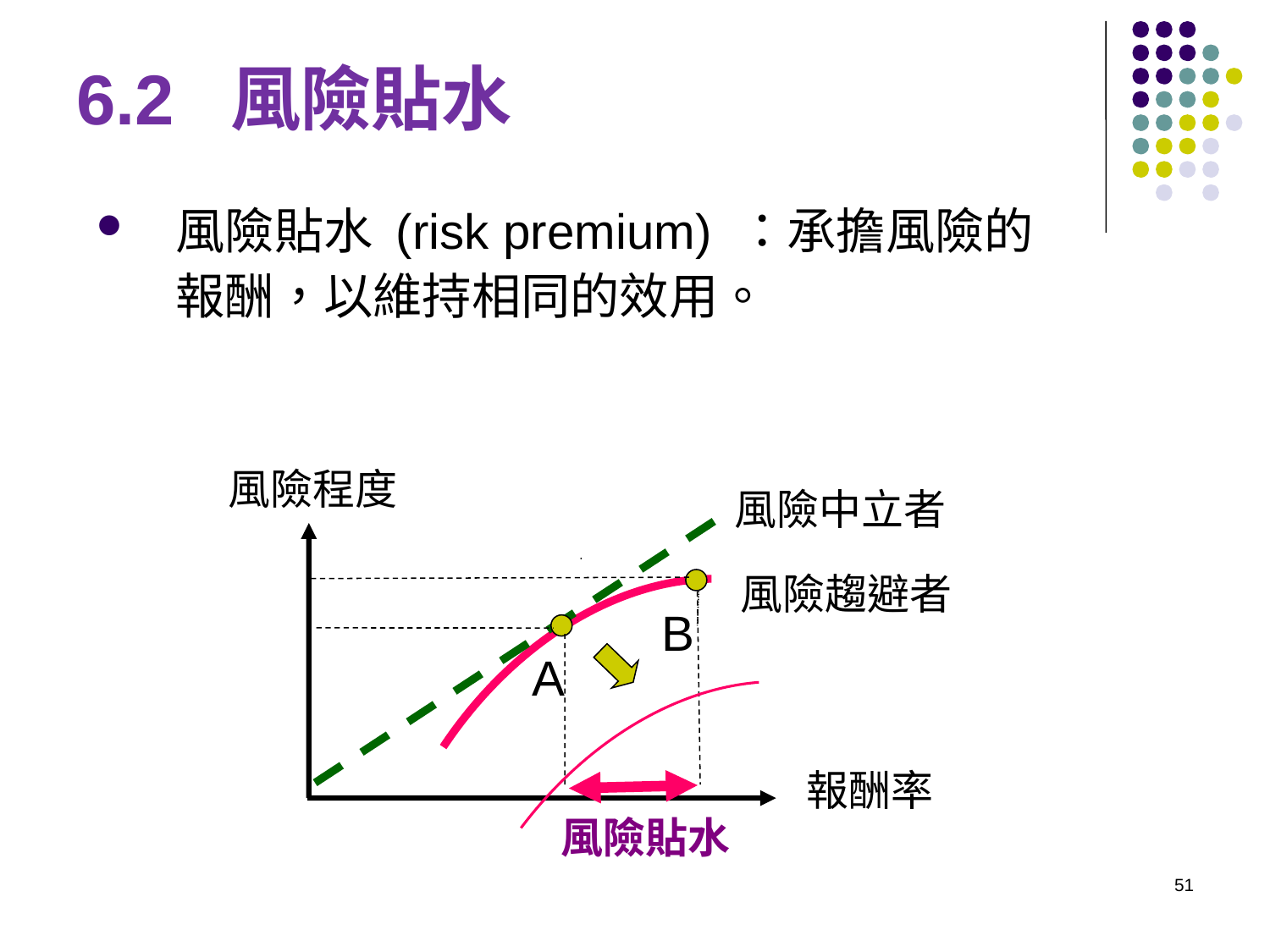

# 6.2  風險貼水
風險貼水 (risk premium) ：承擔風險的報酬，以維持相同的效用。
風險程度
風險中立者

風險趨避者

B

A

報酬率

風險貼水
51